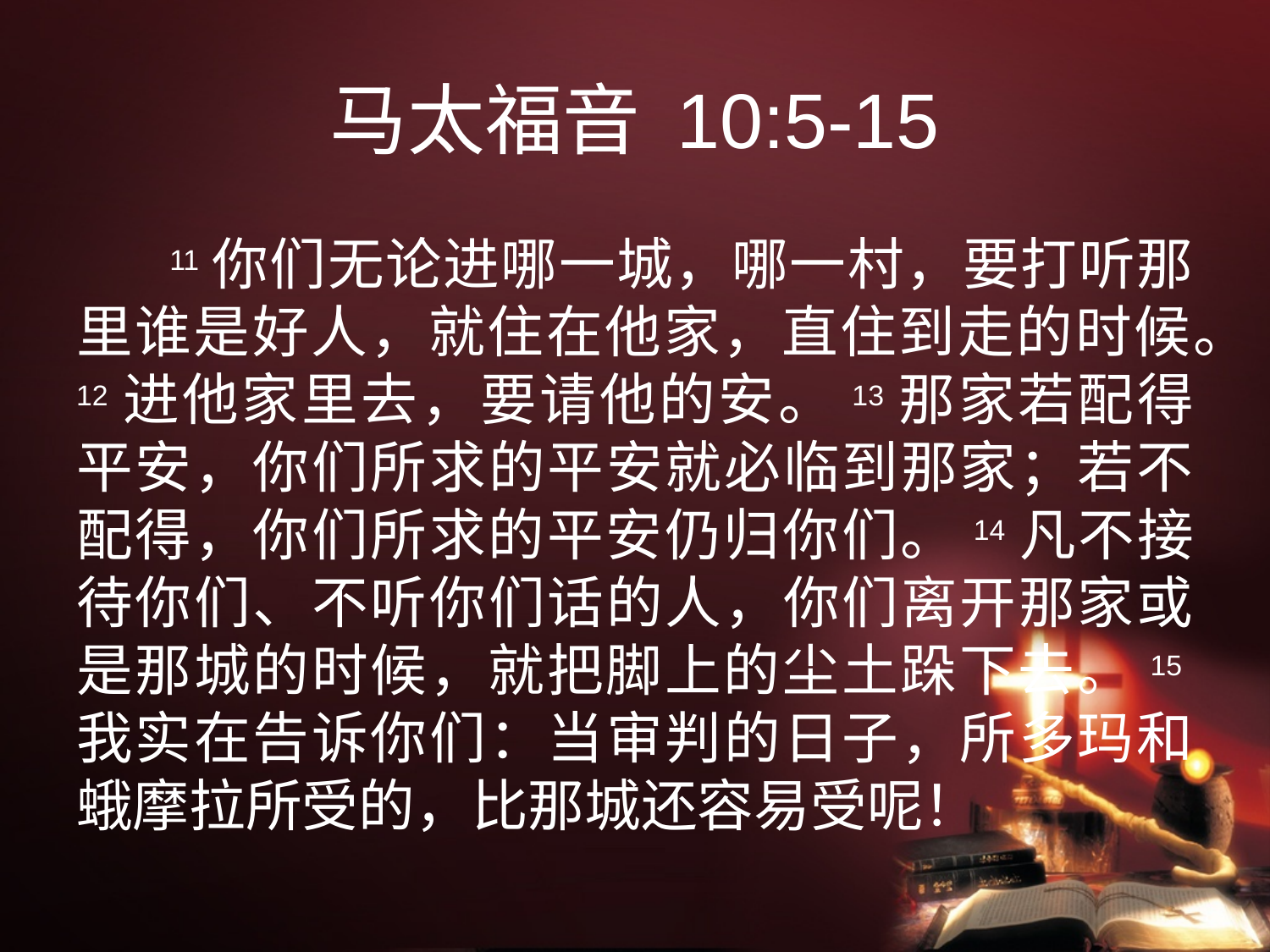

# 马太福音 10:5-15
          11你们无论进哪一城，哪一村，要打听那里谁是好人，就住在他家，直住到走的时候。12进他家里去，要请他的安。13那家若配得平安，你们所求的平安就必临到那家；若不配得，你们所求的平安仍归你们。14凡不接待你们、不听你们话的人，你们离开那家或是那城的时候，就把脚上的尘土跺下去。15我实在告诉你们：当审判的日子，所多玛和蛾摩拉所受的，比那城还容易受呢！